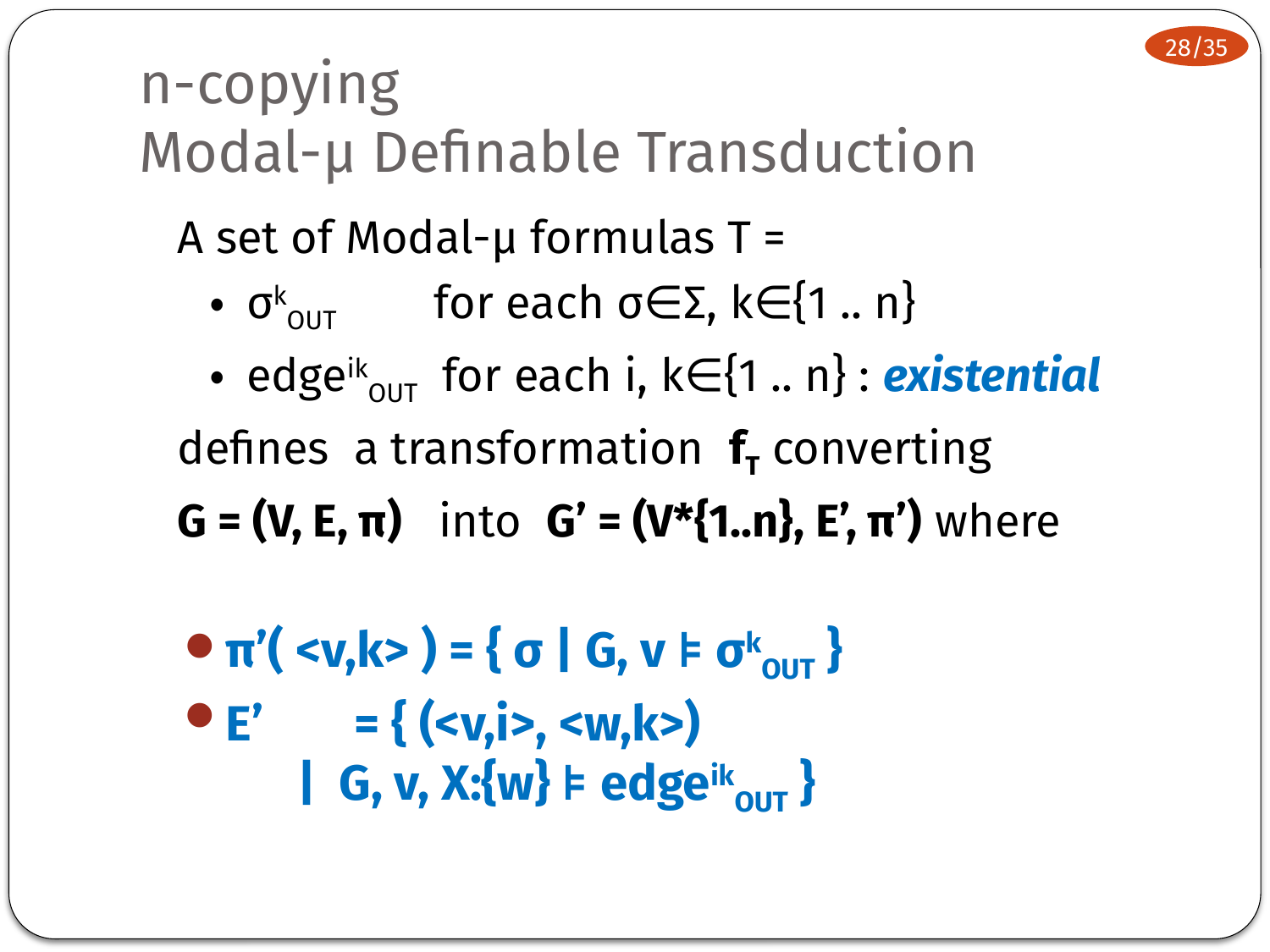

# n-copying Modal-μ Definable Transduction
	A set of Modal-μ formulas T =
	  ・ σkOUT        for each σ∈Σ, k∈{1 .. n}
	  ・ edgeikOUT  for each i, k∈{1 .. n} : existential
	defines  a transformation  fT converting
	G = (V, E, π)   into  G’ = (V*{1..n}, E’, π’) where

π’( <v,k> ) = { σ | G, v ⊧ σkOUT }
E’	 = { (<v,i>, <w,k>)
       |  G, v, X:{w} ⊧ edgeikOUT }